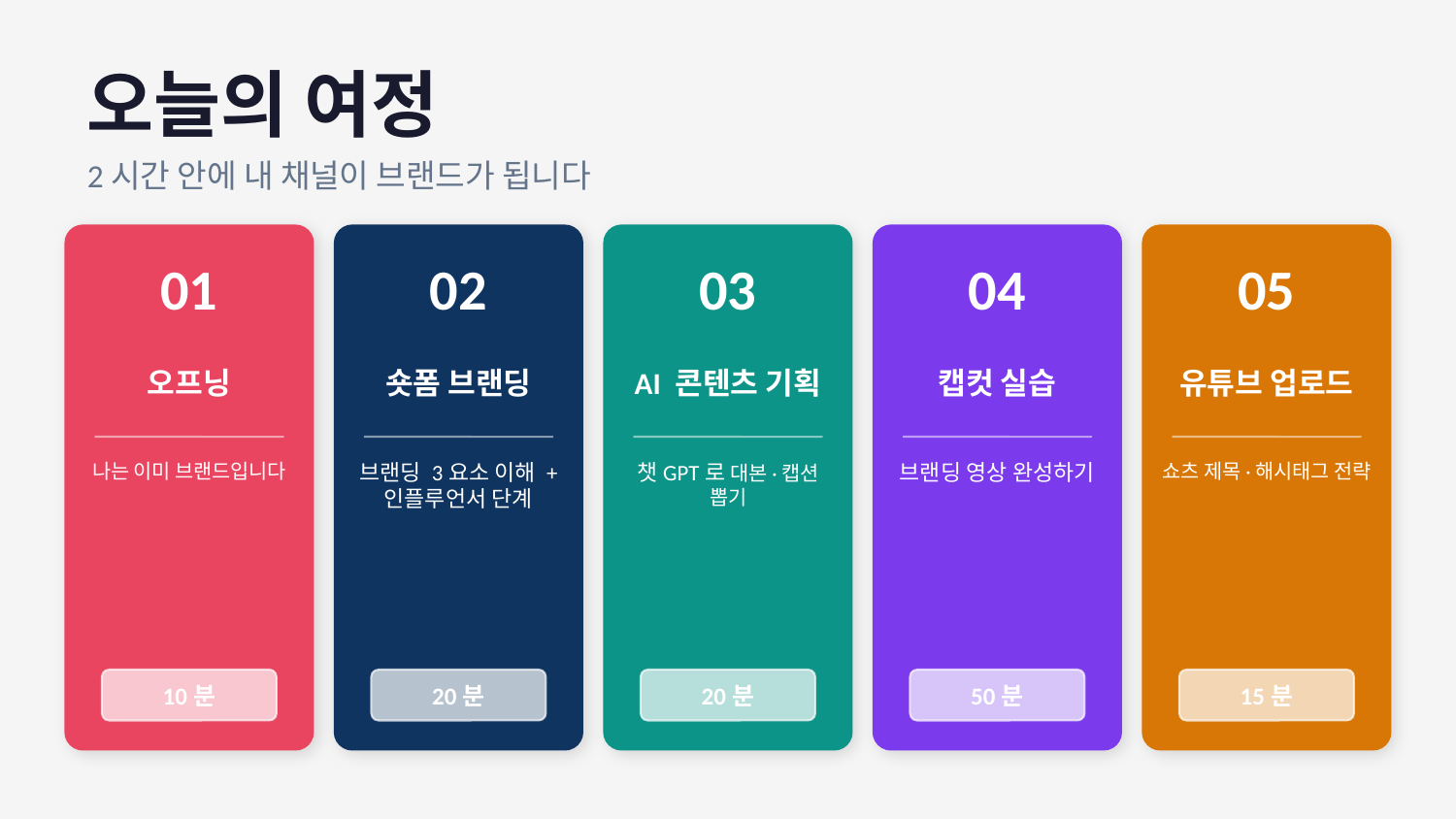

오늘의 여정
2시간 안에 내 채널이 브랜드가 됩니다

01
02
03
04
05
오프닝
숏폼 브랜딩
AI 콘텐츠 기획
캡컷 실습
유튜브 업로드

나는 이미 브랜드입니다
브랜딩 3요소 이해 + 인플루언서 단계
챗GPT로 대본·캡션 뽑기
브랜딩 영상 완성하기
쇼츠 제목·해시태그 전략

10분

20분

20분

50분

15분